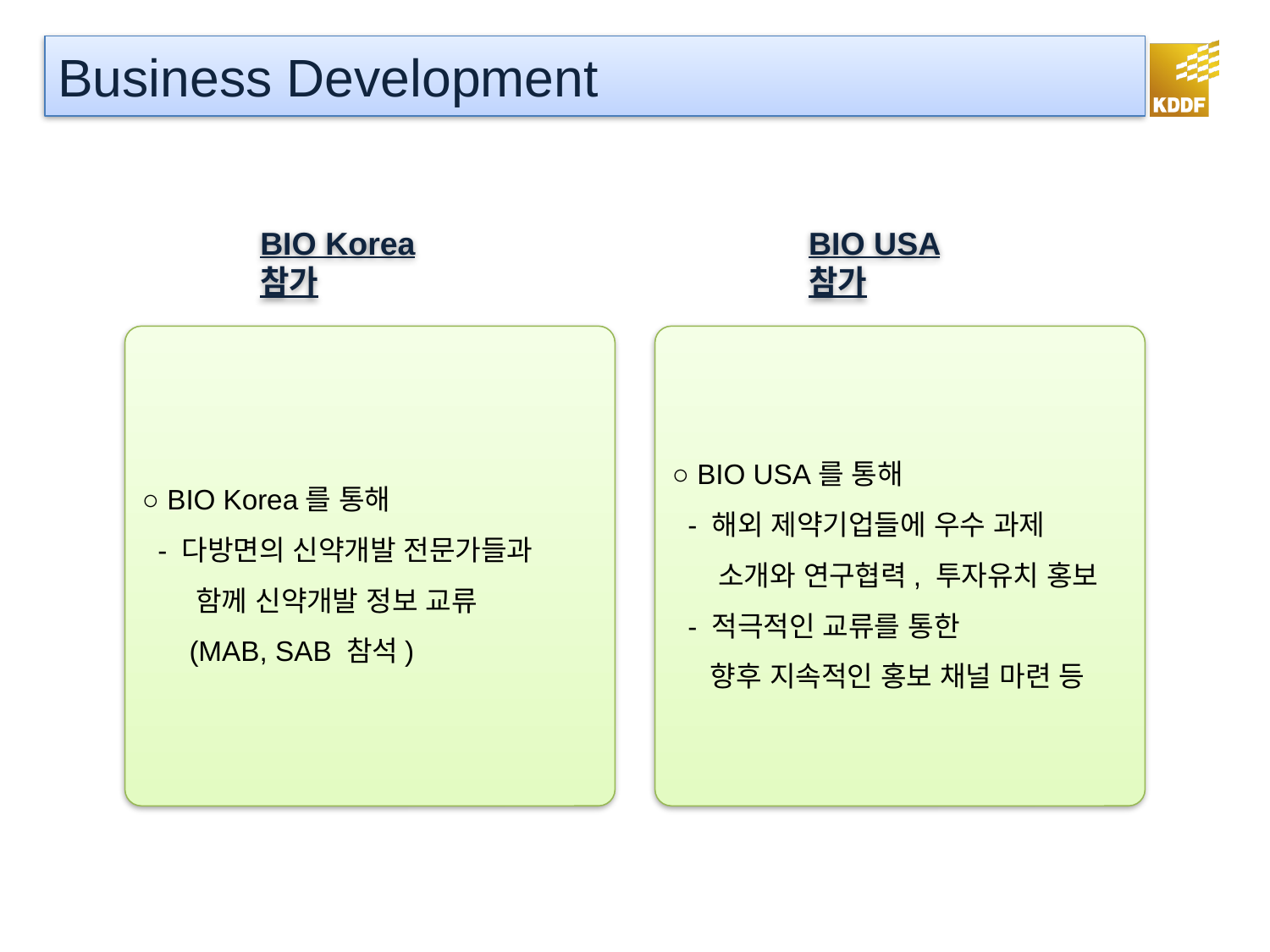

Business Development
BIO Korea 참가
BIO USA 참가
○ BIO Korea를 통해
  - 다방면의 신약개발 전문가들과
      함께 신약개발 정보 교류
      (MAB, SAB 참석)
○ BIO USA를 통해
  - 해외 제약기업들에 우수 과제
     소개와 연구협력, 투자유치 홍보
  - 적극적인 교류를 통한
    향후 지속적인 홍보 채널 마련 등